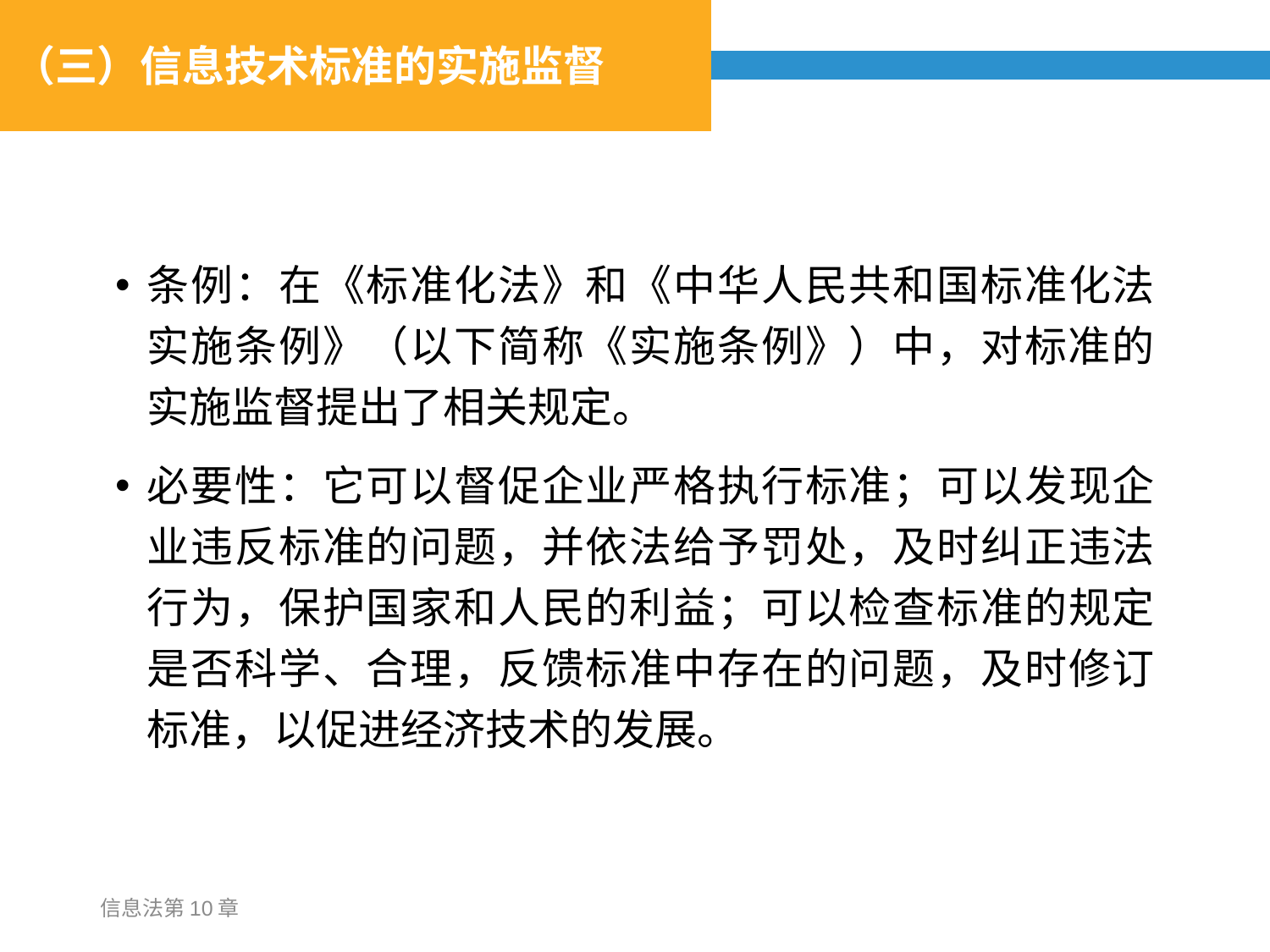

# （三）信息技术标准的实施监督
条例：在《标准化法》和《中华人民共和国标准化法实施条例》（以下简称《实施条例》）中，对标准的实施监督提出了相关规定。
必要性：它可以督促企业严格执行标准；可以发现企业违反标准的问题，并依法给予罚处，及时纠正违法行为，保护国家和人民的利益；可以检查标准的规定是否科学、合理，反馈标准中存在的问题，及时修订标准，以促进经济技术的发展。
信息法第10章